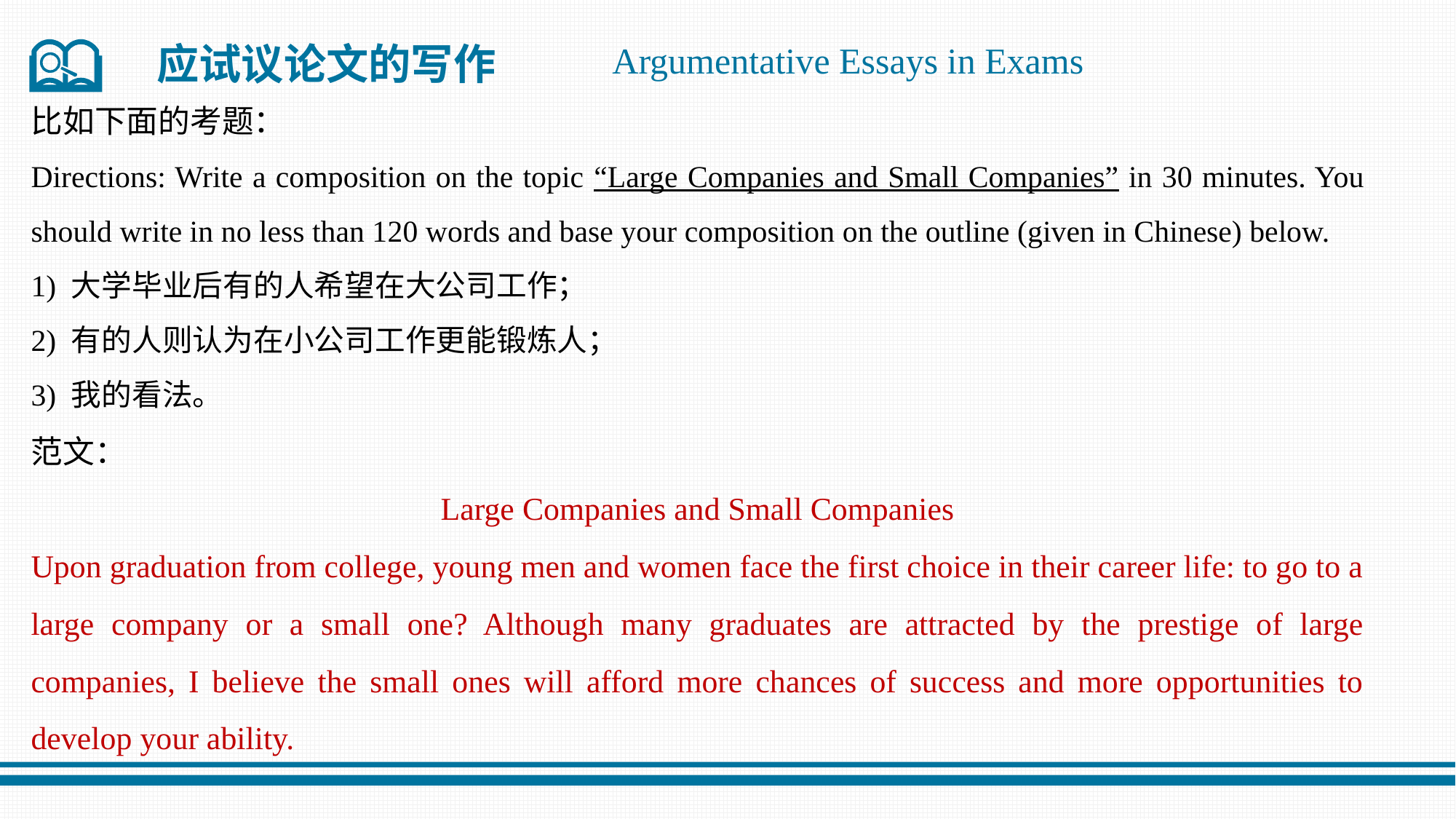

应试议论文的写作
Argumentative Essays in Exams
比如下面的考题：
Directions: Write a composition on the topic “Large Companies and Small Companies” in 30 minutes. You should write in no less than 120 words and base your composition on the outline (given in Chinese) below.
1) 大学毕业后有的人希望在大公司工作；
2) 有的人则认为在小公司工作更能锻炼人；
3) 我的看法。
范文：
Large Companies and Small Companies
Upon graduation from college, young men and women face the first choice in their career life: to go to a large company or a small one? Although many graduates are attracted by the prestige of large companies, I believe the small ones will afford more chances of success and more opportunities to develop your ability.